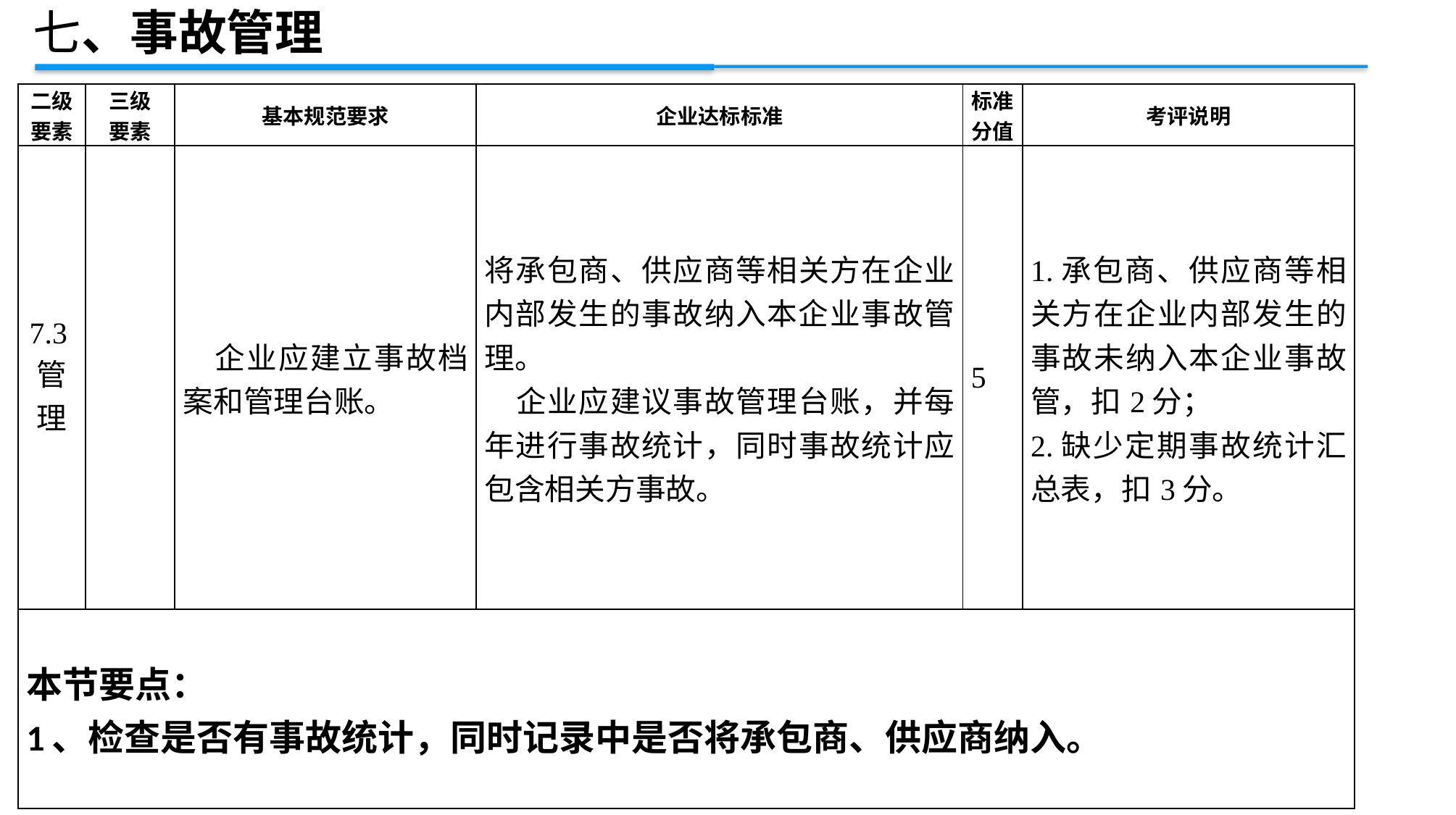

七、事故管理

| 二级 要素 | 三级 要素 | 基本规范要求 | 企业达标标准 | 标准 分值 | 考评说明 |
| --- | --- | --- | --- | --- | --- |
| 7.3管理 |  | 企业应建立事故档案和管理台账。 | 将承包商、供应商等相关方在企业内部发生的事故纳入本企业事故管理。 企业应建议事故管理台账，并每年进行事故统计，同时事故统计应包含相关方事故。 | 5 | 1.承包商、供应商等相关方在企业内部发生的事故未纳入本企业事故管，扣2分； 2.缺少定期事故统计汇总表，扣3分。 |
| 本节要点： 1、检查是否有事故统计，同时记录中是否将承包商、供应商纳入。 |  |  |  |  |  |